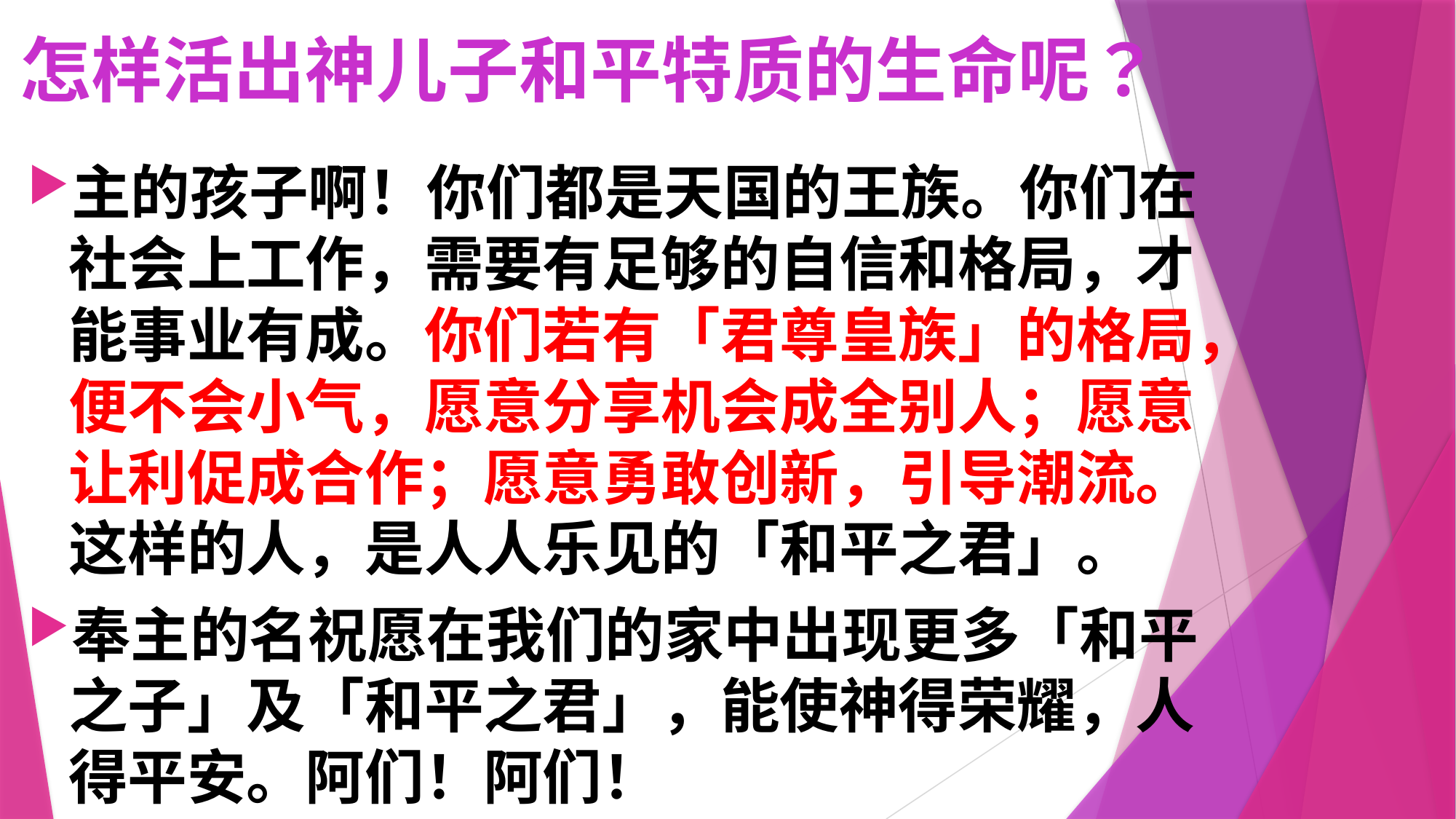

# 怎样活出神儿子和平特质的生命呢？
主的孩子啊！你们都是天国的王族。你们在社会上工作，需要有足够的自信和格局，才能事业有成。你们若有「君尊皇族」的格局，便不会小气，愿意分享机会成全别人；愿意让利促成合作；愿意勇敢创新，引导潮流。这样的人，是人人乐见的「和平之君」。
奉主的名祝愿在我们的家中出现更多「和平之子」及「和平之君」，能使神得荣耀，人得平安。阿们！阿们！